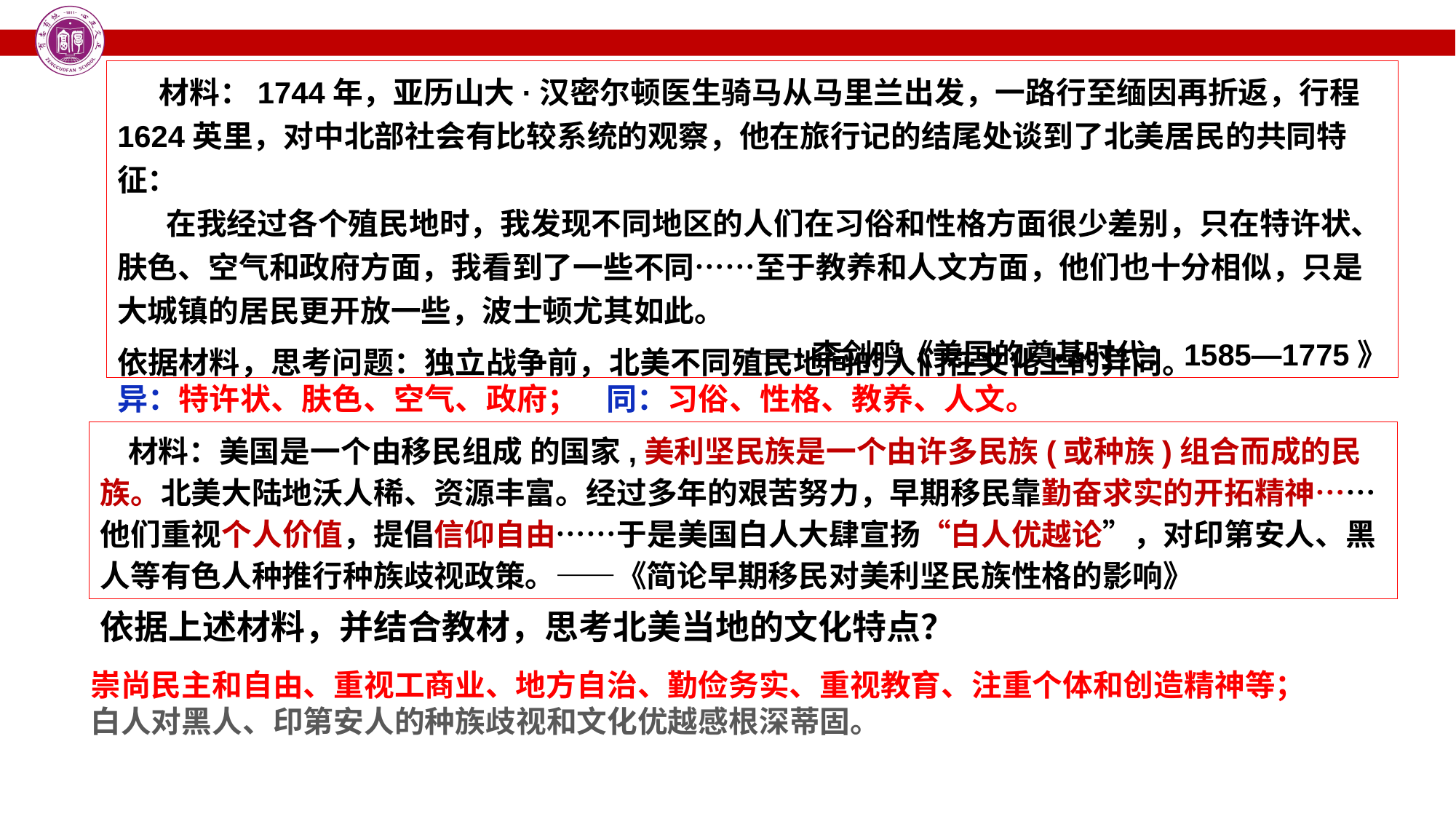

材料：1744年，亚历山大·汉密尔顿医生骑马从马里兰出发，一路行至缅因再折返，行程1624英里，对中北部社会有比较系统的观察，他在旅行记的结尾处谈到了北美居民的共同特征：
      在我经过各个殖民地时，我发现不同地区的人们在习俗和性格方面很少差别，只在特许状、肤色、空气和政府方面，我看到了一些不同……至于教养和人文方面，他们也十分相似，只是大城镇的居民更开放一些，波士顿尤其如此。
——李剑鸣《美国的奠基时代：1585—1775》
依据材料，思考问题：独立战争前，北美不同殖民地间的人们在文化上的异同。
异：特许状、肤色、空气、政府；    同：习俗、性格、教养、人文。
   材料：美国是一个由移民组成 的国家,美利坚民族是一个由许多民族(或种族)组合而成的民族。北美大陆地沃人稀、资源丰富。经过多年的艰苦努力，早期移民靠勤奋求实的开拓精神……他们重视个人价值，提倡信仰自由……于是美国白人大肆宣扬“白人优越论”，对印第安人、黑人等有色人种推行种族歧视政策。——《简论早期移民对美利坚民族性格的影响》
依据上述材料，并结合教材，思考北美当地的文化特点？
崇尚民主和自由、重视工商业、地方自治、勤俭务实、重视教育、注重个体和创造精神等；
白人对黑人、印第安人的种族歧视和文化优越感根深蒂固。